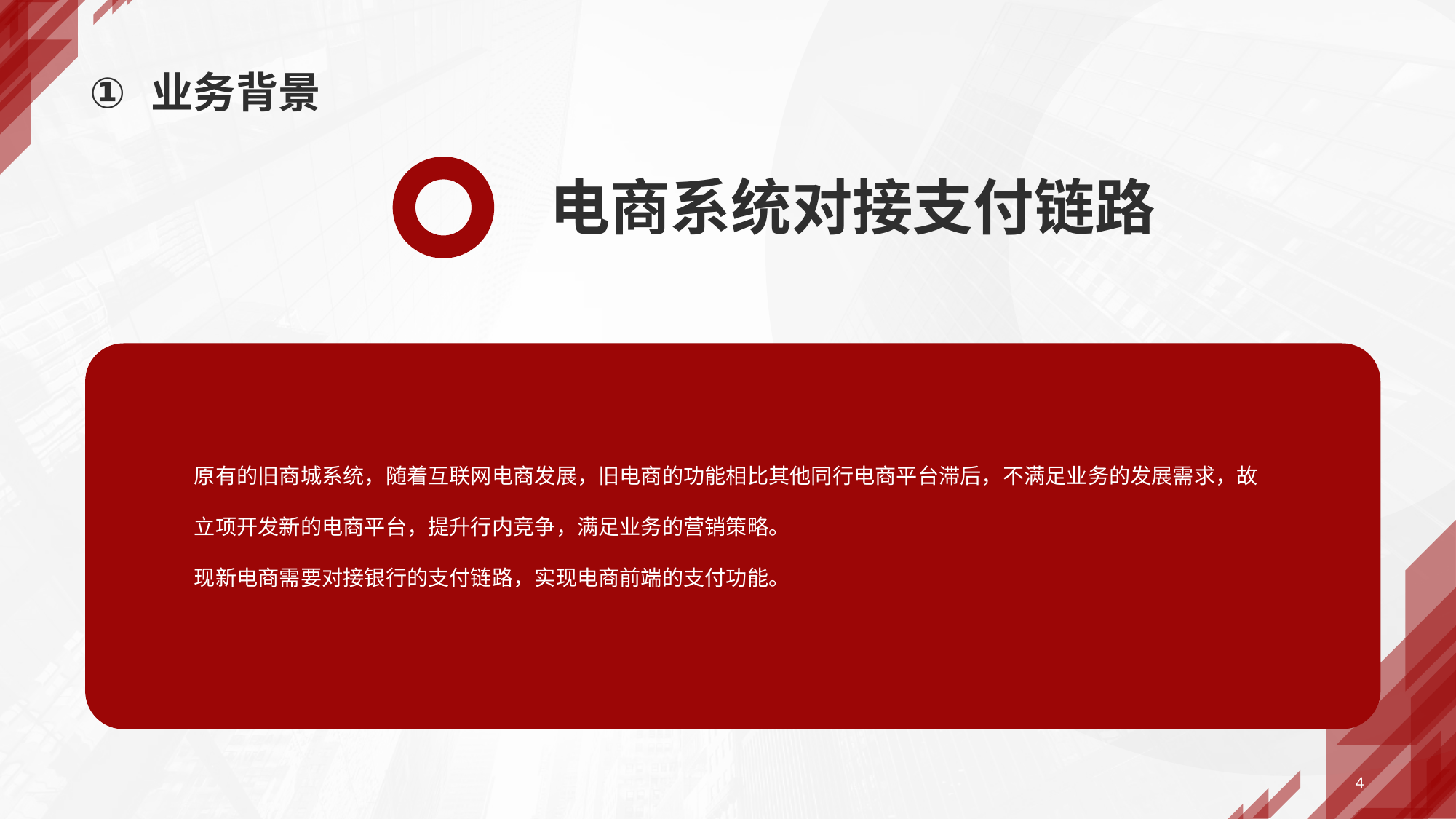

# 业务背景

电商系统对接支付链路

原有的旧商城系统，随着互联网电商发展，旧电商的功能相比其他同行电商平台滞后，不满足业务的发展需求，故立项开发新的电商平台，提升行内竞争，满足业务的营销策略。
现新电商需要对接银行的支付链路，实现电商前端的支付功能。
4